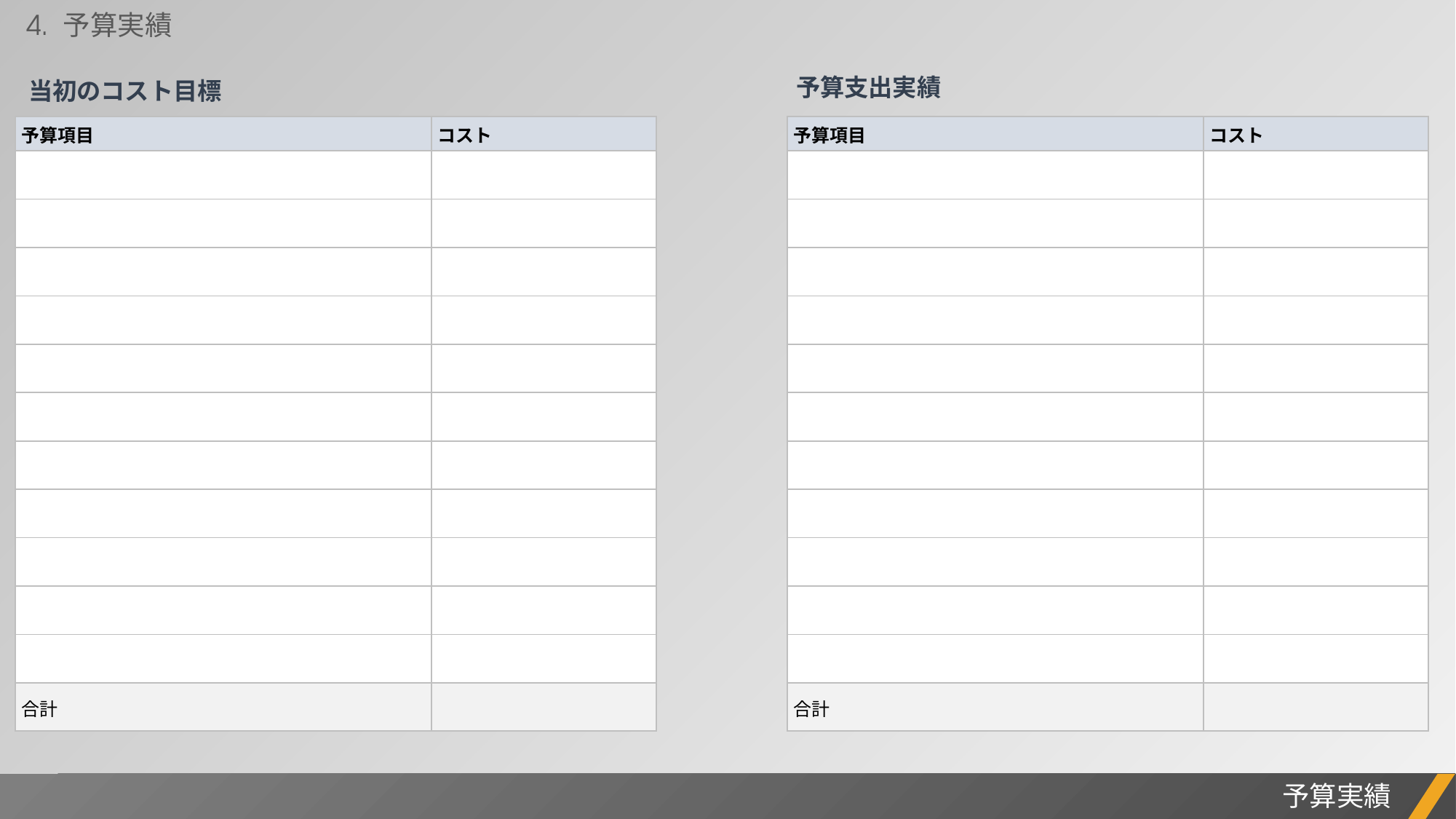

4. 予算実績
予算支出実績
当初のコスト目標
| 予算項目 | コスト |
| --- | --- |
|  |  |
|  |  |
|  |  |
|  |  |
|  |  |
|  |  |
|  |  |
|  |  |
|  |  |
|  |  |
|  |  |
| 合計 |  |
| 予算項目 | コスト |
| --- | --- |
|  |  |
|  |  |
|  |  |
|  |  |
|  |  |
|  |  |
|  |  |
|  |  |
|  |  |
|  |  |
|  |  |
| 合計 |  |
予算実績